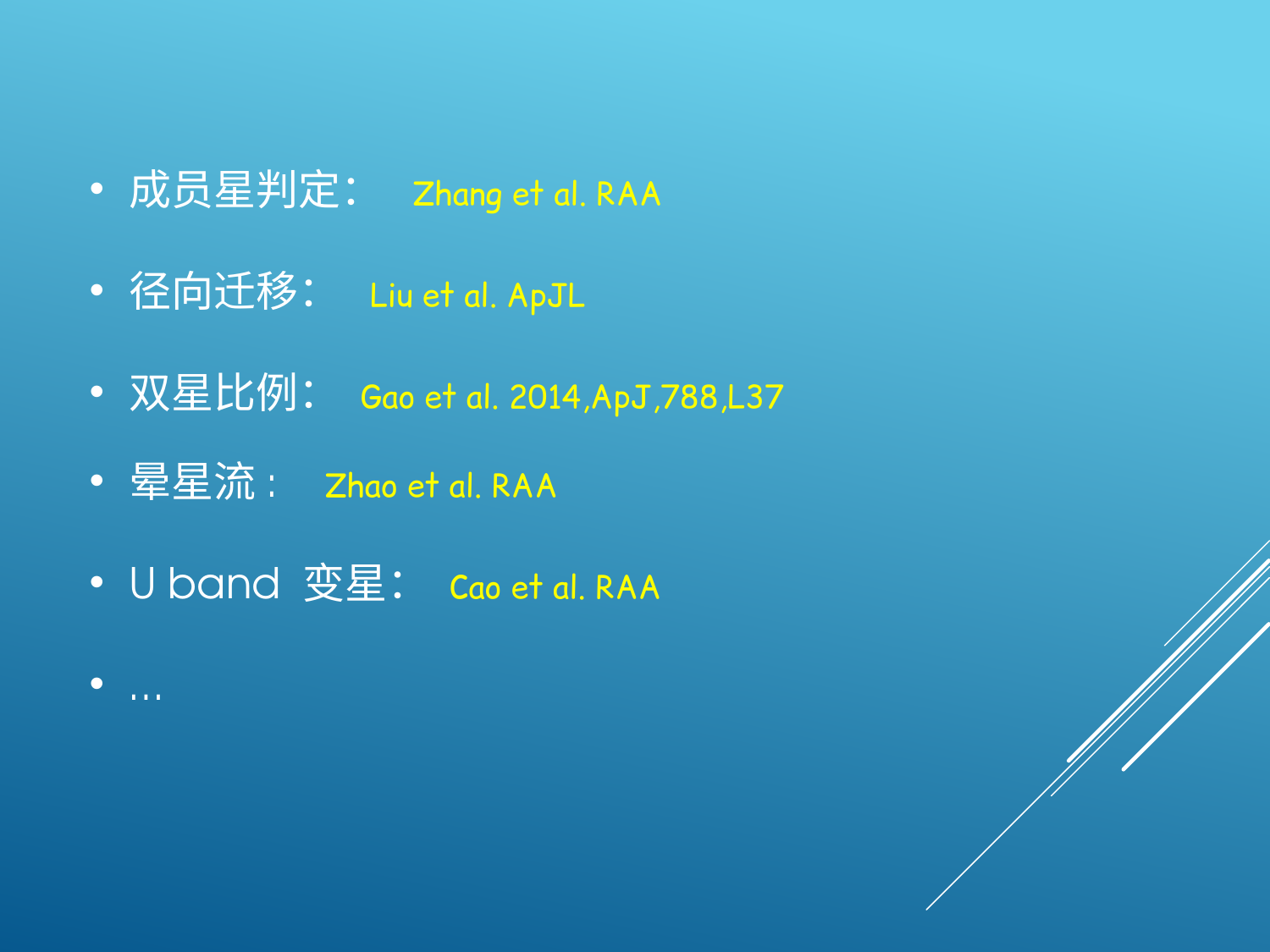

成员星判定：  Zhang et al. RAA

径向迁移：  Liu et al. ApJL

双星比例： Gao et al. 2014,ApJ,788,L37

晕星流:    Zhao et al. RAA

U band 变星： Cao et al. RAA

…